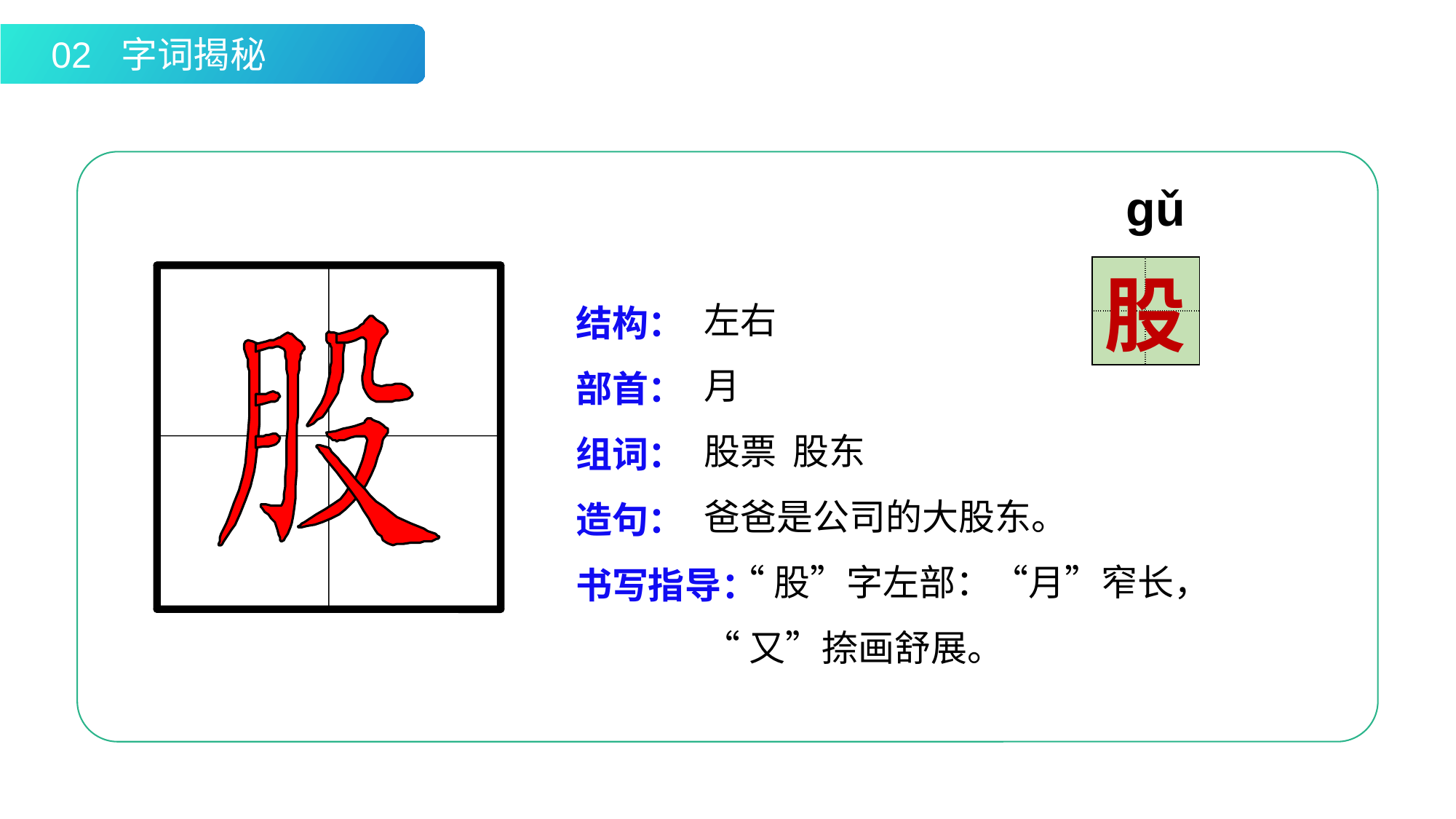

02  字词揭秘
ɡǔ
|  |  |
| --- | --- |
|  |  |
股

左右
月
股票  股东
爸爸是公司的大股东。
   “股”字左部：“月”窄长，
“又”捺画舒展。
结构：
部首：
组词：
造句：
书写指导：